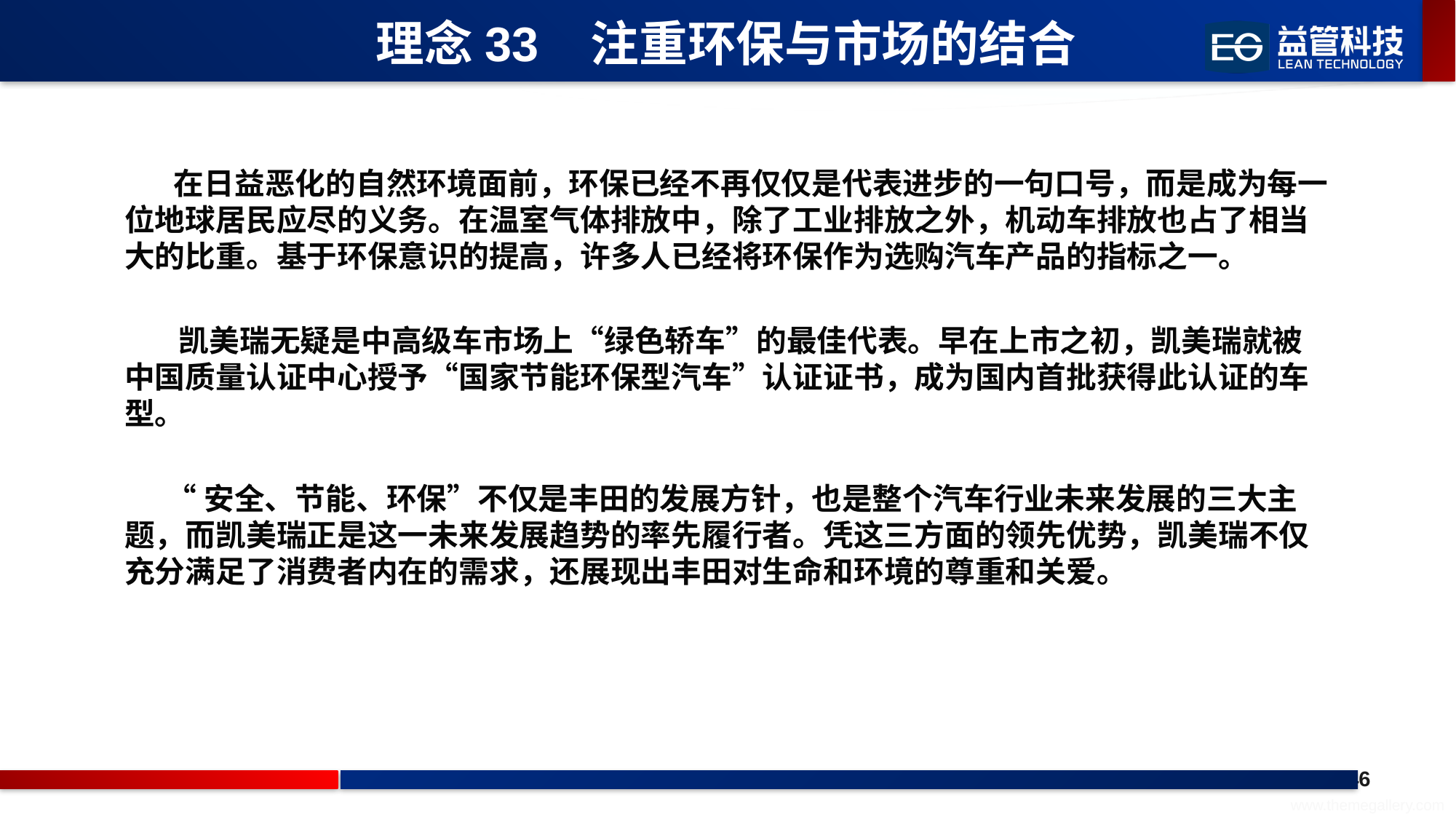

# 理念33   注重环保与市场的结合
            在日益恶化的自然环境面前，环保已经不再仅仅是代表进步的一句口号，而是成为每一位地球居民应尽的义务。在温室气体排放中，除了工业排放之外，机动车排放也占了相当大的比重。基于环保意识的提高，许多人已经将环保作为选购汽车产品的指标之一。

　　     凯美瑞无疑是中高级车市场上“绿色轿车”的最佳代表。早在上市之初，凯美瑞就被中国质量认证中心授予“国家节能环保型汽车”认证证书，成为国内首批获得此认证的车型。

            “安全、节能、环保”不仅是丰田的发展方针，也是整个汽车行业未来发展的三大主题，而凯美瑞正是这一未来发展趋势的率先履行者。凭这三方面的领先优势，凯美瑞不仅充分满足了消费者内在的需求，还展现出丰田对生命和环境的尊重和关爱。